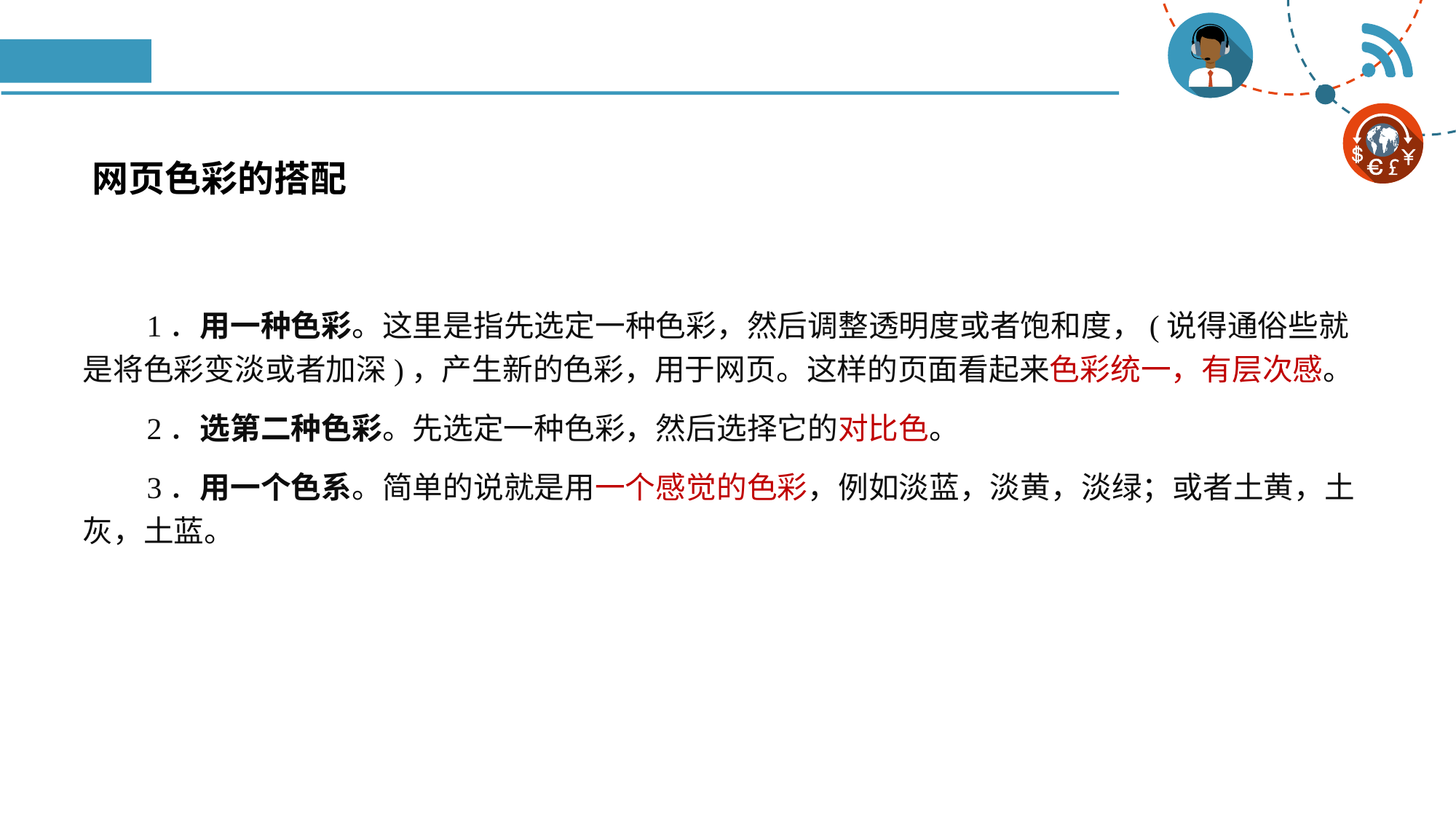

# 网页色彩的搭配
1．用一种色彩。这里是指先选定一种色彩，然后调整透明度或者饱和度，(说得通俗些就是将色彩变淡或者加深)，产生新的色彩，用于网页。这样的页面看起来色彩统一，有层次感。
2．选第二种色彩。先选定一种色彩，然后选择它的对比色。
3．用一个色系。简单的说就是用一个感觉的色彩，例如淡蓝，淡黄，淡绿；或者土黄，土灰，土蓝。